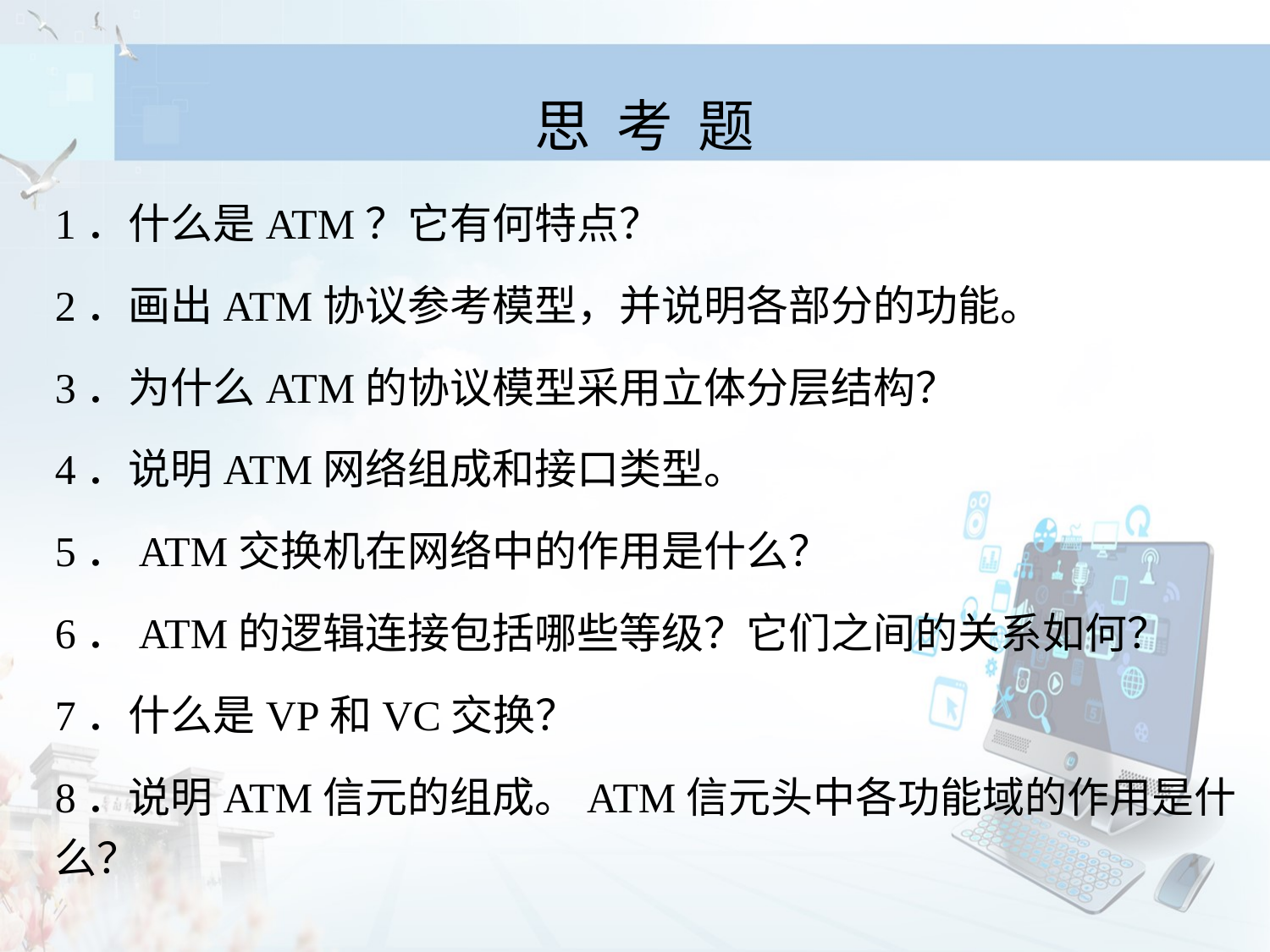

思  考  题
1．什么是ATM？它有何特点？
2．画出ATM协议参考模型，并说明各部分的功能。
3．为什么ATM的协议模型采用立体分层结构？
4．说明ATM网络组成和接口类型。
5．ATM交换机在网络中的作用是什么？
6．ATM的逻辑连接包括哪些等级？它们之间的关系如何？
7．什么是VP和VC交换？
8．说明ATM信元的组成。ATM信元头中各功能域的作用是什么？